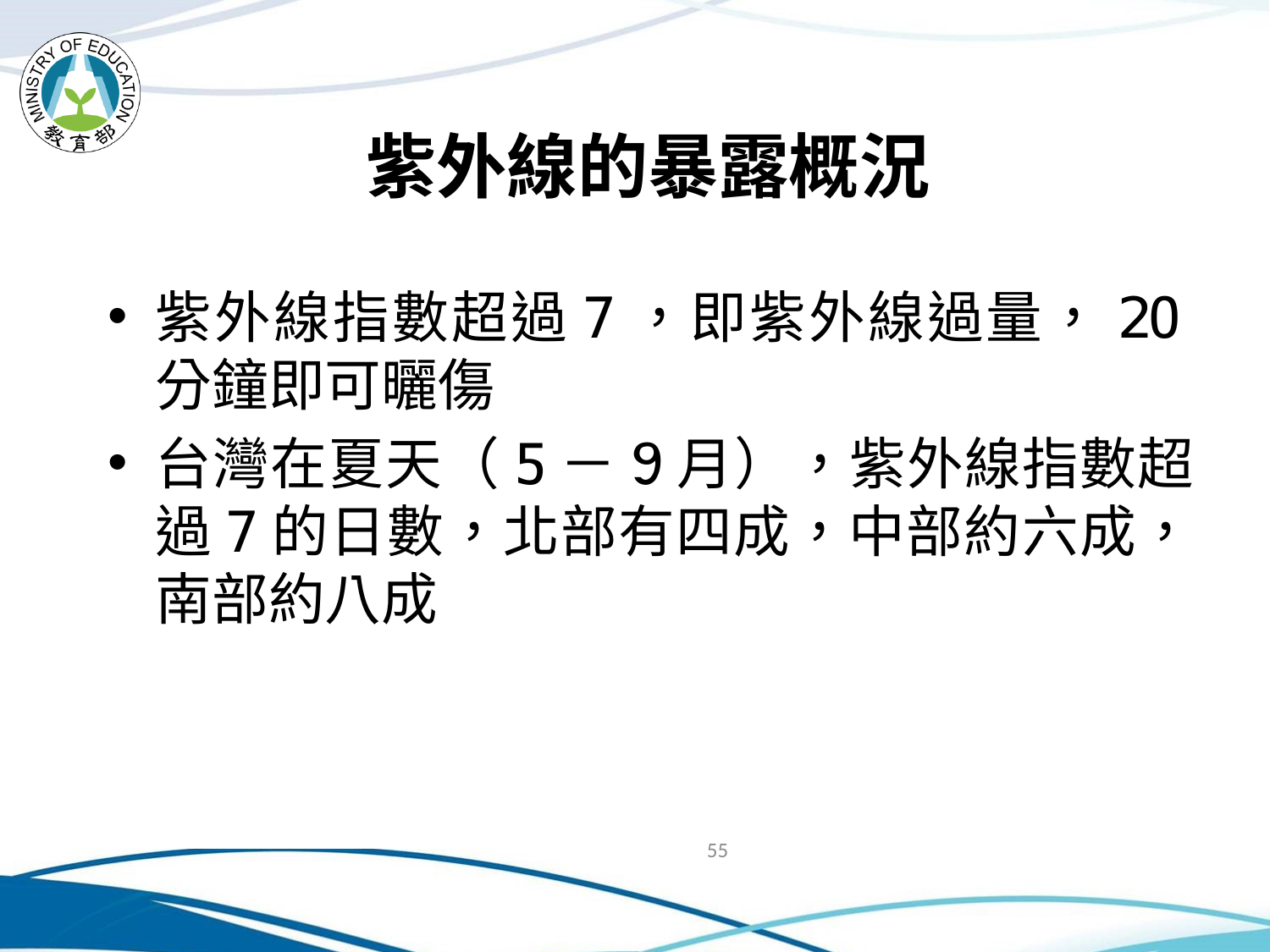

# 紫外線的暴露概況
紫外線指數超過7，即紫外線過量，20分鐘即可曬傷
台灣在夏天（5－9月），紫外線指數超過7的日數，北部有四成，中部約六成，南部約八成
55